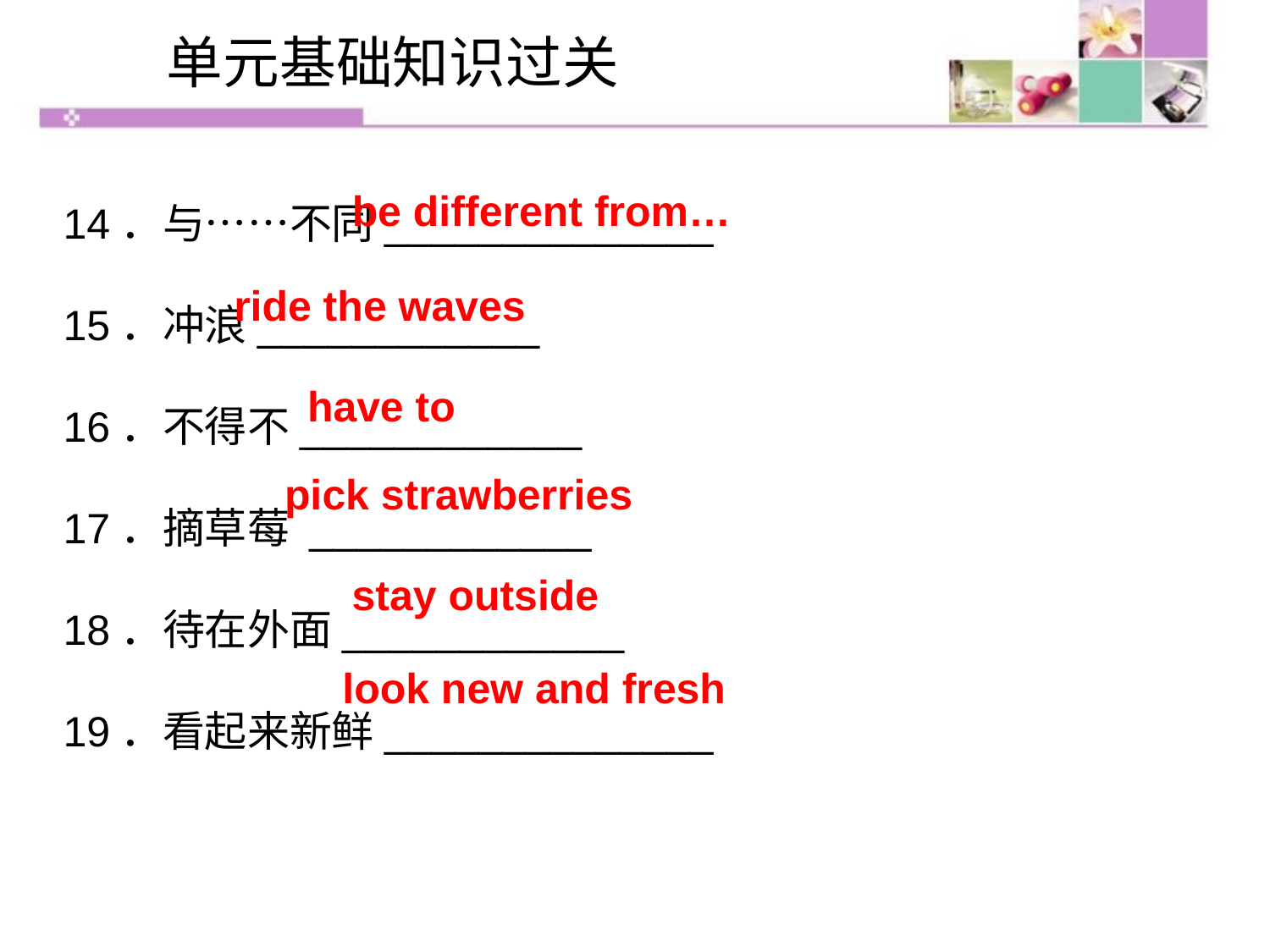

单元基础知识过关
14．与……不同______________
15．冲浪____________
16．不得不____________
17．摘草莓 ____________
18．待在外面____________
19．看起来新鲜______________
be different from…
ride the waves
have to
pick strawberries
stay outside
look new and fresh